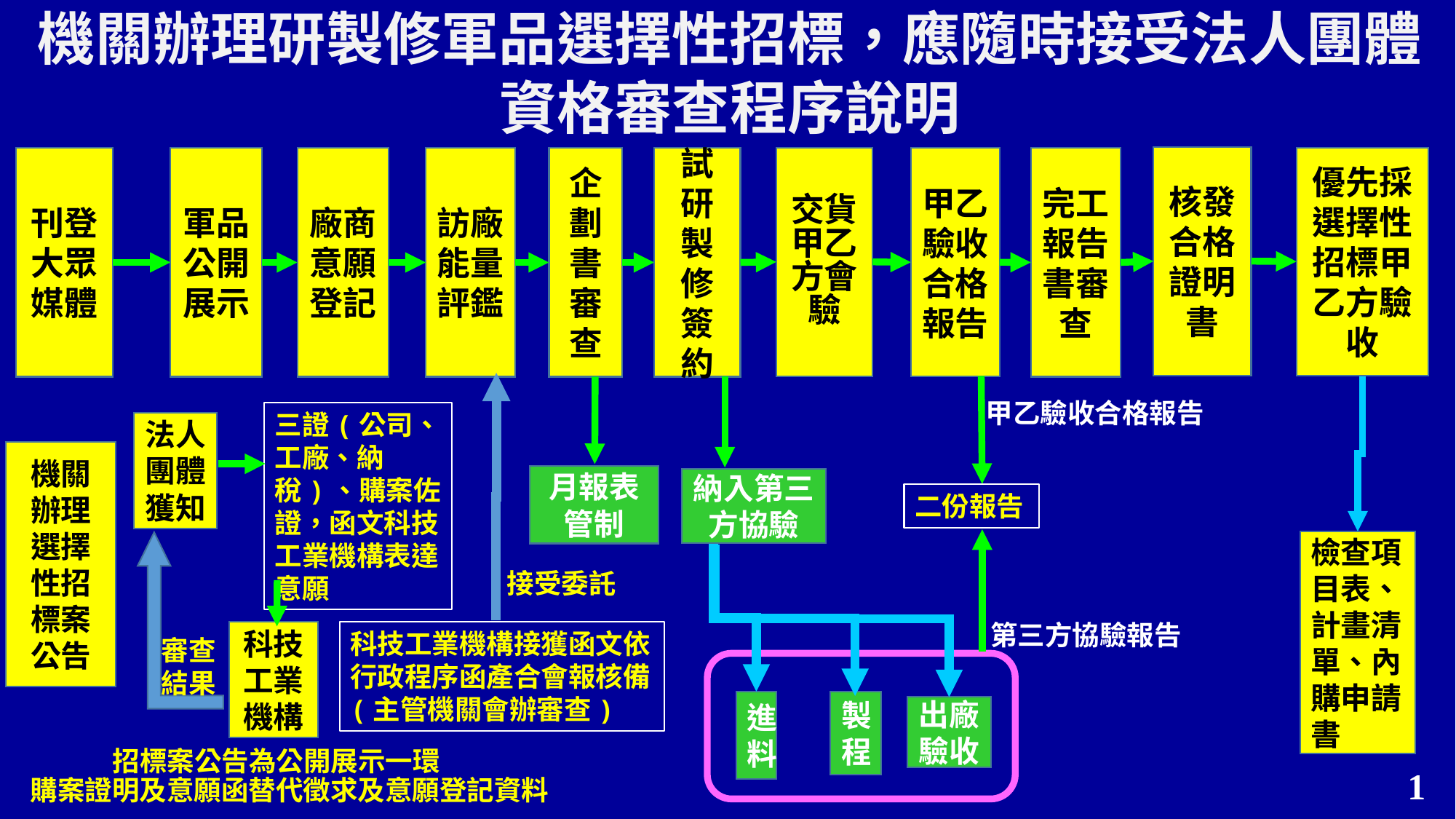

機關辦理研製修軍品選擇性招標，應隨時接受法人團體資格審查程序說明
核發合格證明書
交貨甲乙
方會驗
甲乙驗收合格報告
軍品公開展示
企劃書審查
刊登大眾媒體
廠商意願登記
訪廠能量評鑑
試研製修簽約
完工報告書審查
納入第三方協驗
優先採選擇性招標甲乙方驗收
三證(公司、工廠、納稅)、購案佐證，函文科技工業機構表達意願
機關辦理選擇性招標案公告
甲乙驗收合格報告
法人團體獲知
月報表管制
二份報告
檢查項目表、計畫清單、內購申請書

接受委託

第三方協驗報告
科技工業機構
科技工業機構接獲函文依行政程序函產合會報核備(主管機關會辦審查)
審查結果

進料
製程
出廠驗收
招標案公告為公開展示一環
1
購案證明及意願函替代徵求及意願登記資料